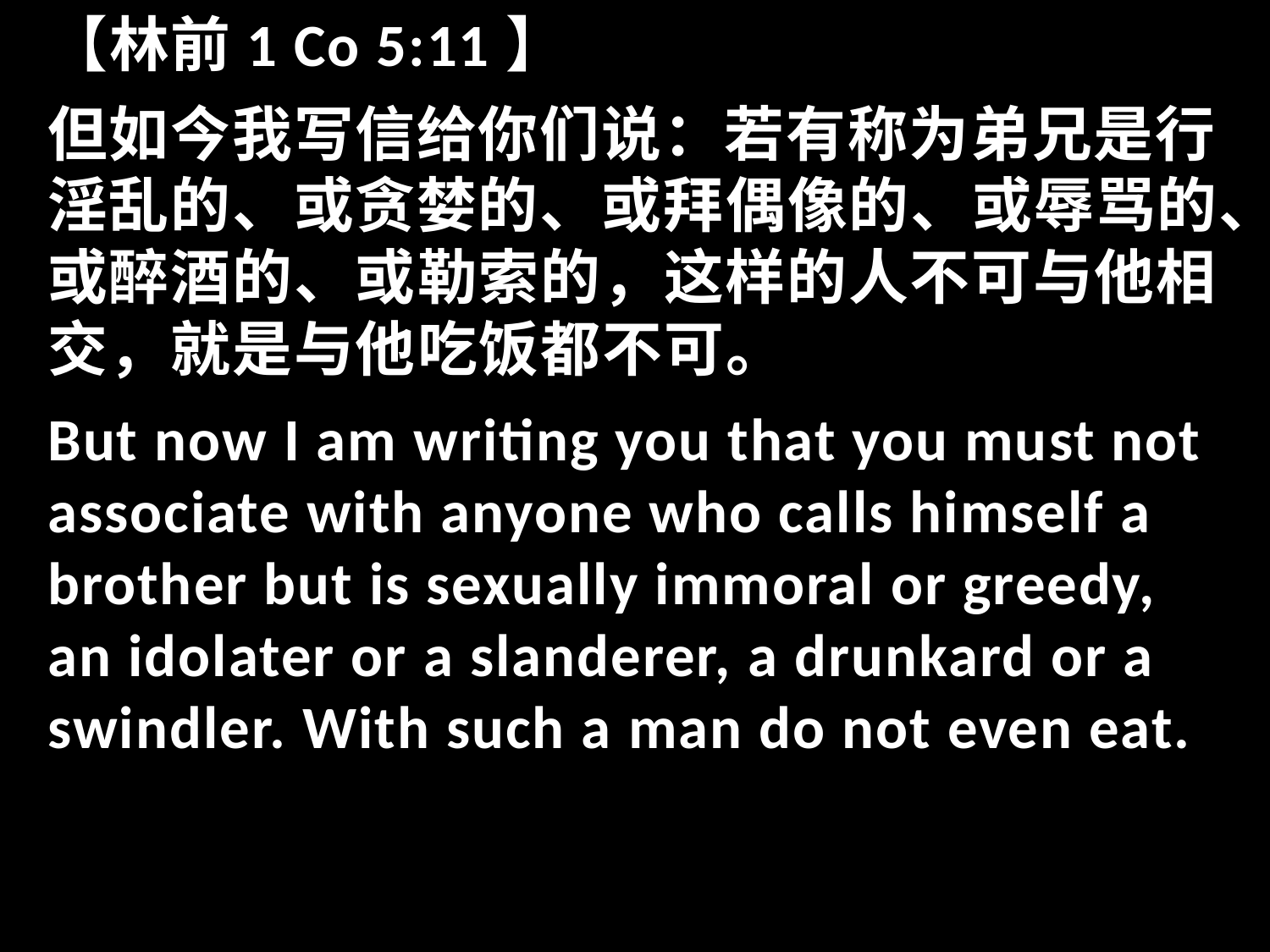

【林前1 Co 5:11】
但如今我写信给你们说：若有称为弟兄是行淫乱的、或贪婪的、或拜偶像的、或辱骂的、或醉酒的、或勒索的，这样的人不可与他相交，就是与他吃饭都不可。
But now I am writing you that you must not associate with anyone who calls himself a brother but is sexually immoral or greedy, an idolater or a slanderer, a drunkard or a swindler. With such a man do not even eat.